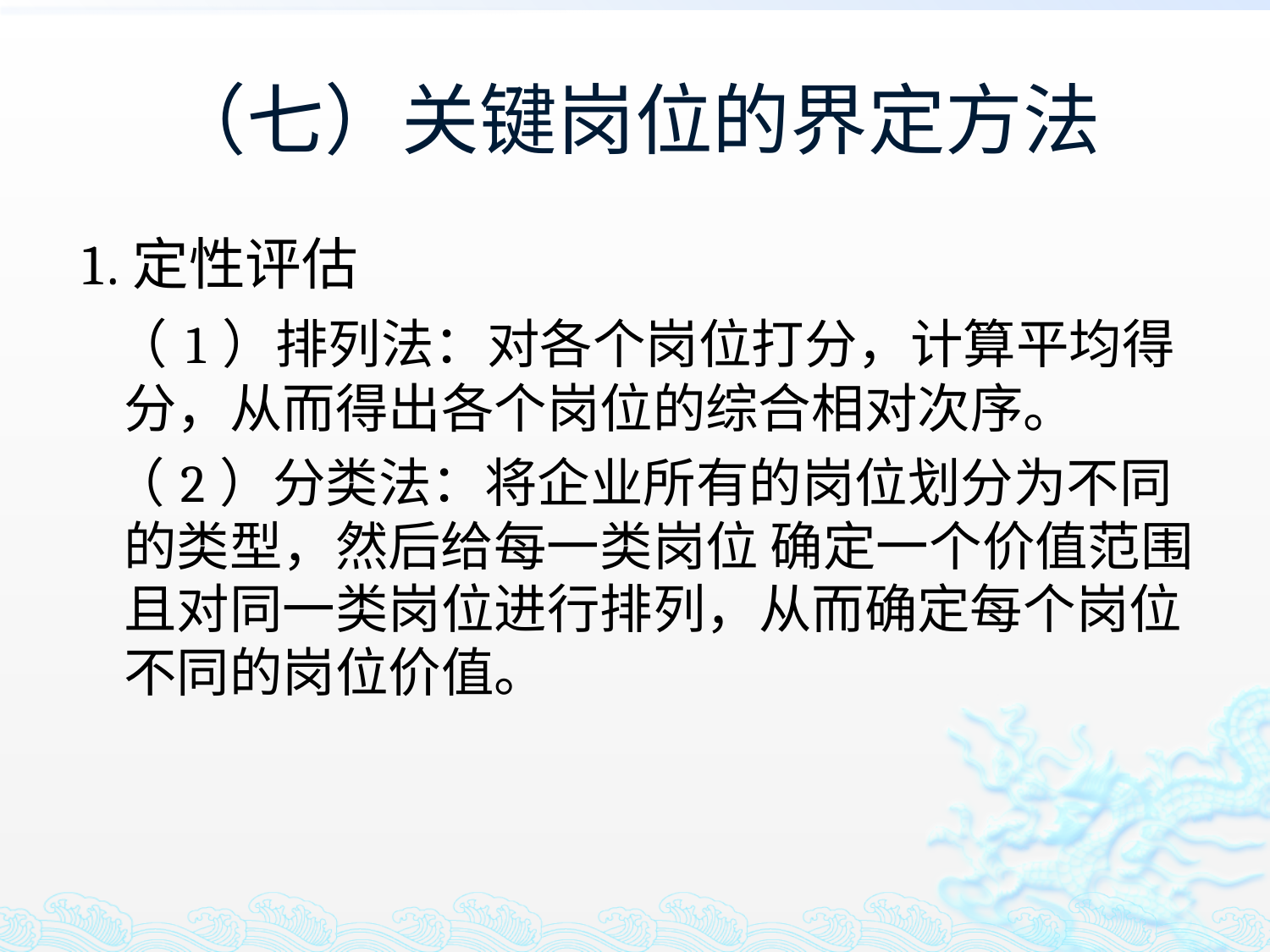

# （七）关键岗位的界定方法
1.定性评估
  （1）排列法：对各个岗位打分，计算平均得分，从而得出各个岗位的综合相对次序。
  （2）分类法：将企业所有的岗位划分为不同的类型，然后给每一类岗位 确定一个价值范围且对同一类岗位进行排列，从而确定每个岗位不同的岗位价值。